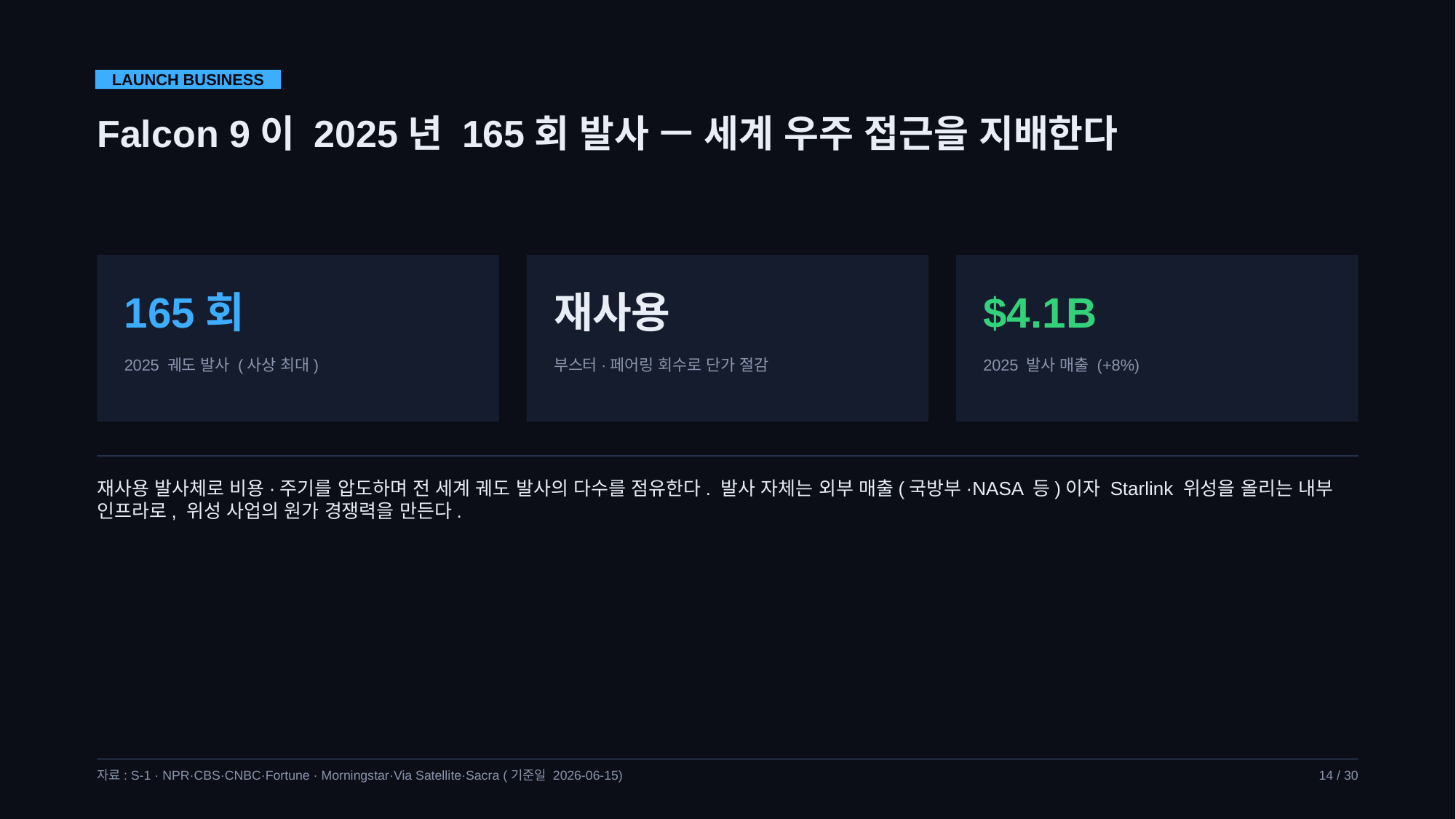

LAUNCH BUSINESS
Falcon 9이 2025년 165회 발사 — 세계 우주 접근을 지배한다

165회
재사용
$4.1B
2025 궤도 발사 (사상 최대)
부스터·페어링 회수로 단가 절감
2025 발사 매출 (+8%)

재사용 발사체로 비용·주기를 압도하며 전 세계 궤도 발사의 다수를 점유한다. 발사 자체는 외부 매출(국방부·NASA 등)이자 Starlink 위성을 올리는 내부 인프라로, 위성 사업의 원가 경쟁력을 만든다.

자료: S-1 · NPR·CBS·CNBC·Fortune · Morningstar·Via Satellite·Sacra (기준일 2026-06-15)
14 / 30